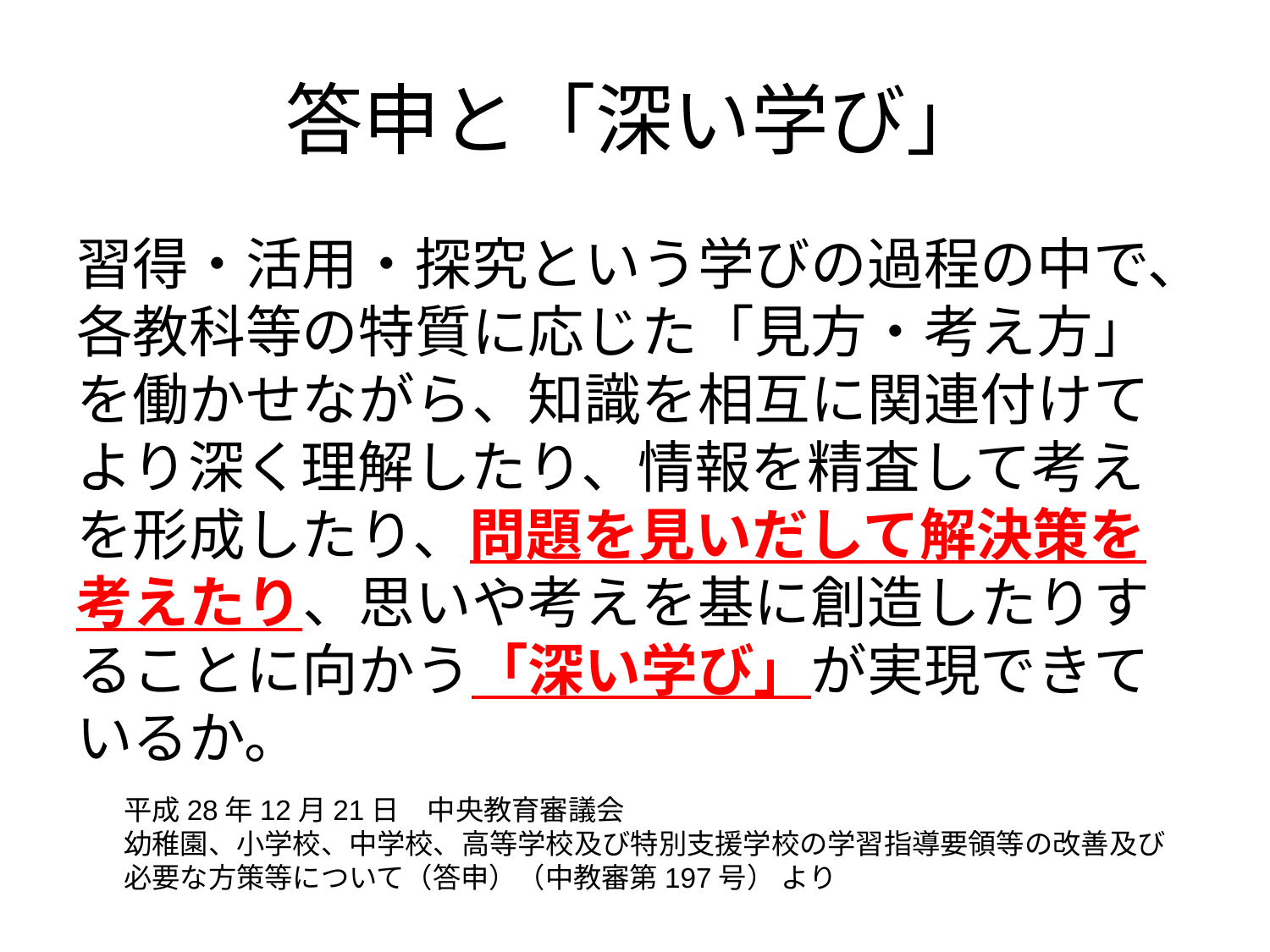

# 答申と「深い学び」
習得・活用・探究という学びの過程の中で、各教科等の特質に応じた「見方・考え方」を働かせながら、知識を相互に関連付けてより深く理解したり、情報を精査して考えを形成したり、問題を見いだして解決策を考えたり、思いや考えを基に創造したりすることに向かう「深い学び」が実現できているか。
平成28年12月21日　中央教育審議会
幼稚園、小学校、中学校、高等学校及び特別支援学校の学習指導要領等の改善及び
必要な方策等について（答申）（中教審第197号） より